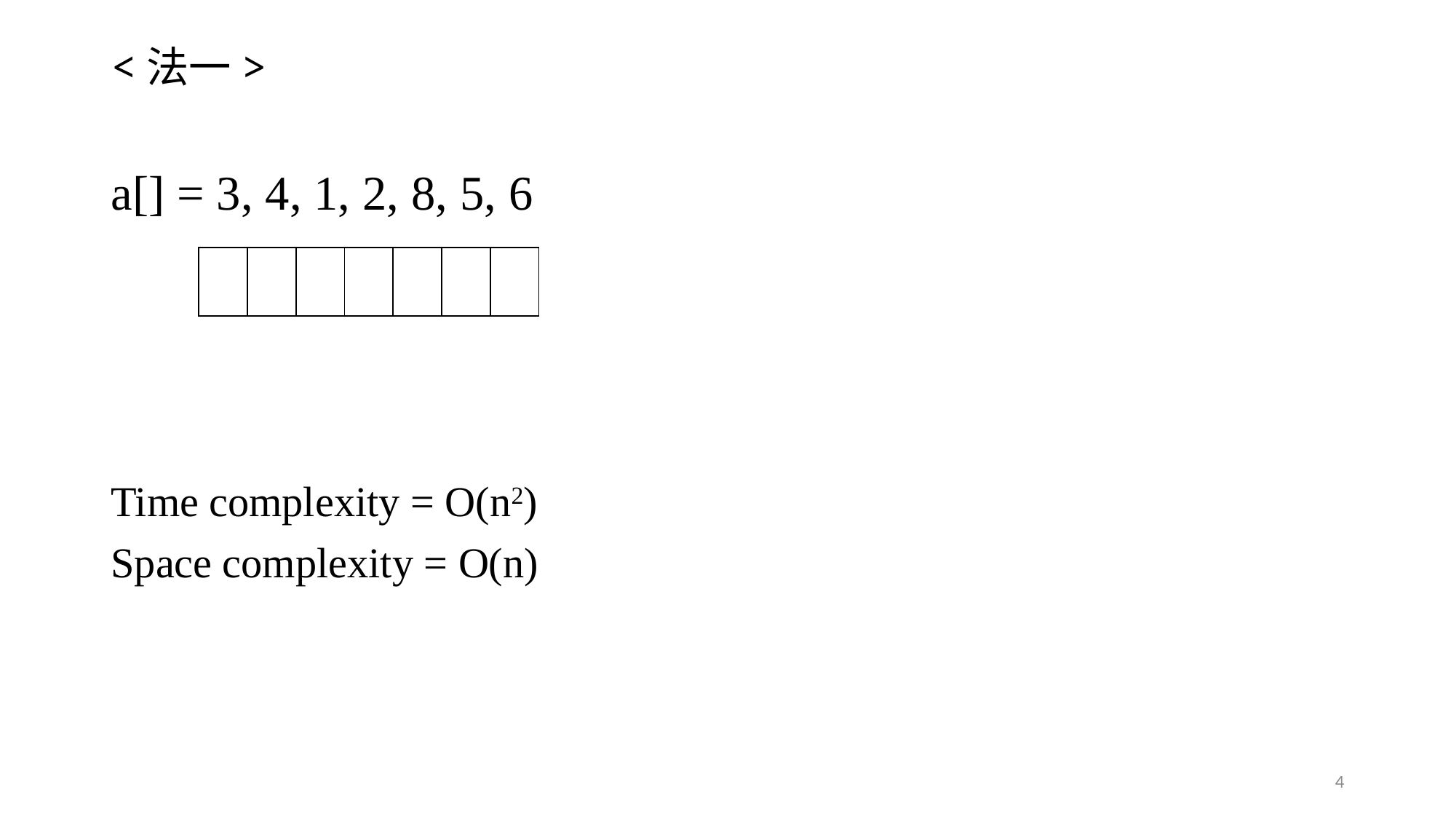

<法一>

a[] = 3, 4, 1, 2, 8, 5, 6

Time complexity = O(n2)
Space complexity = O(n)

|  |  |  |  |  |  |  |
| --- | --- | --- | --- | --- | --- | --- |
4